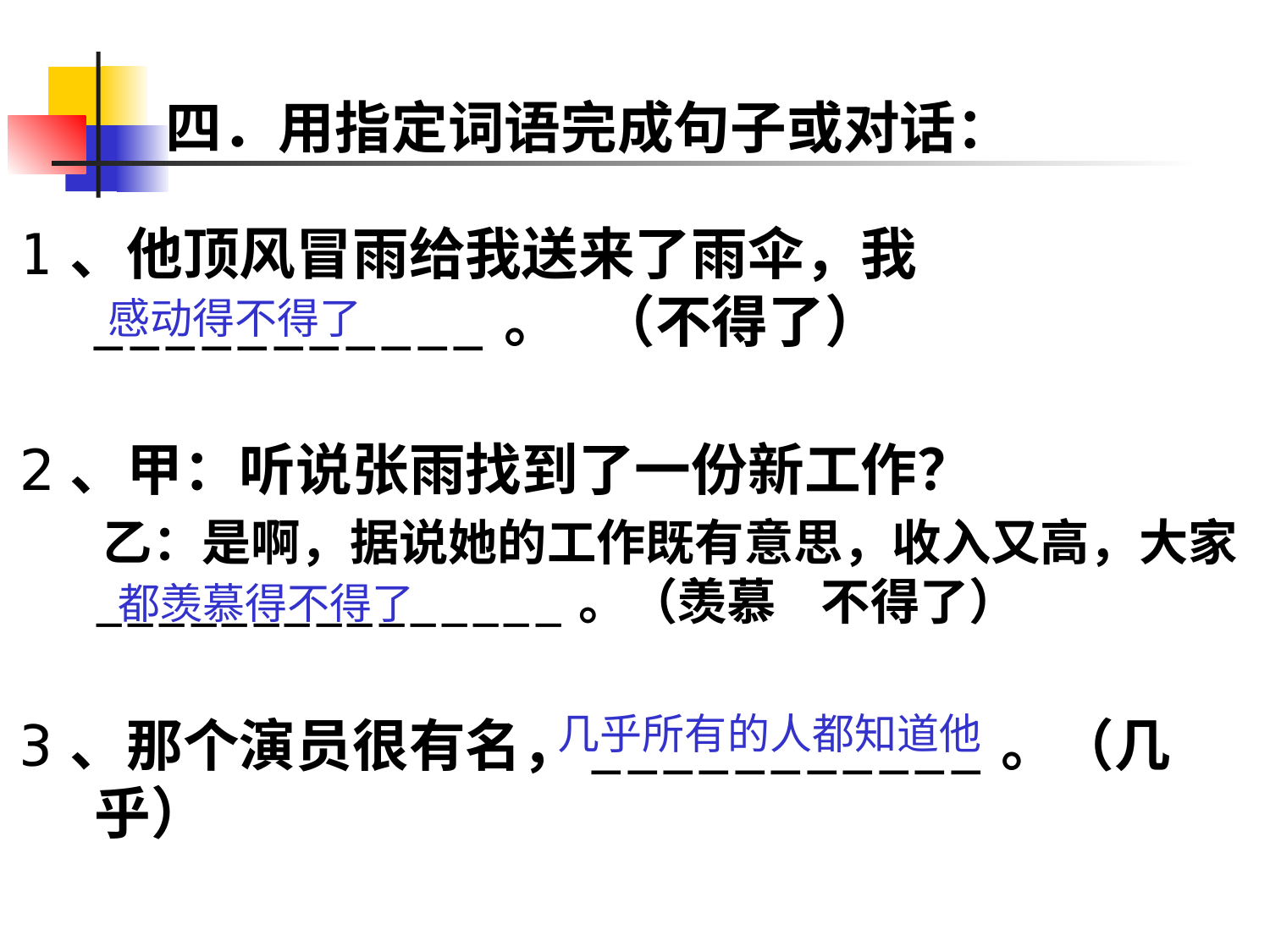

# 四．用指定词语完成句子或对话：
1、他顶风冒雨给我送来了雨伞，我___________。   （不得了）

2、甲：听说张雨找到了一份新工作？
       乙：是啊，据说她的工作既有意思，收入又高，大家 _______________。（羡慕    不得了）

3、那个演员很有名，___________。（几乎）
感动得不得了
都羡慕得不得了
几乎所有的人都知道他